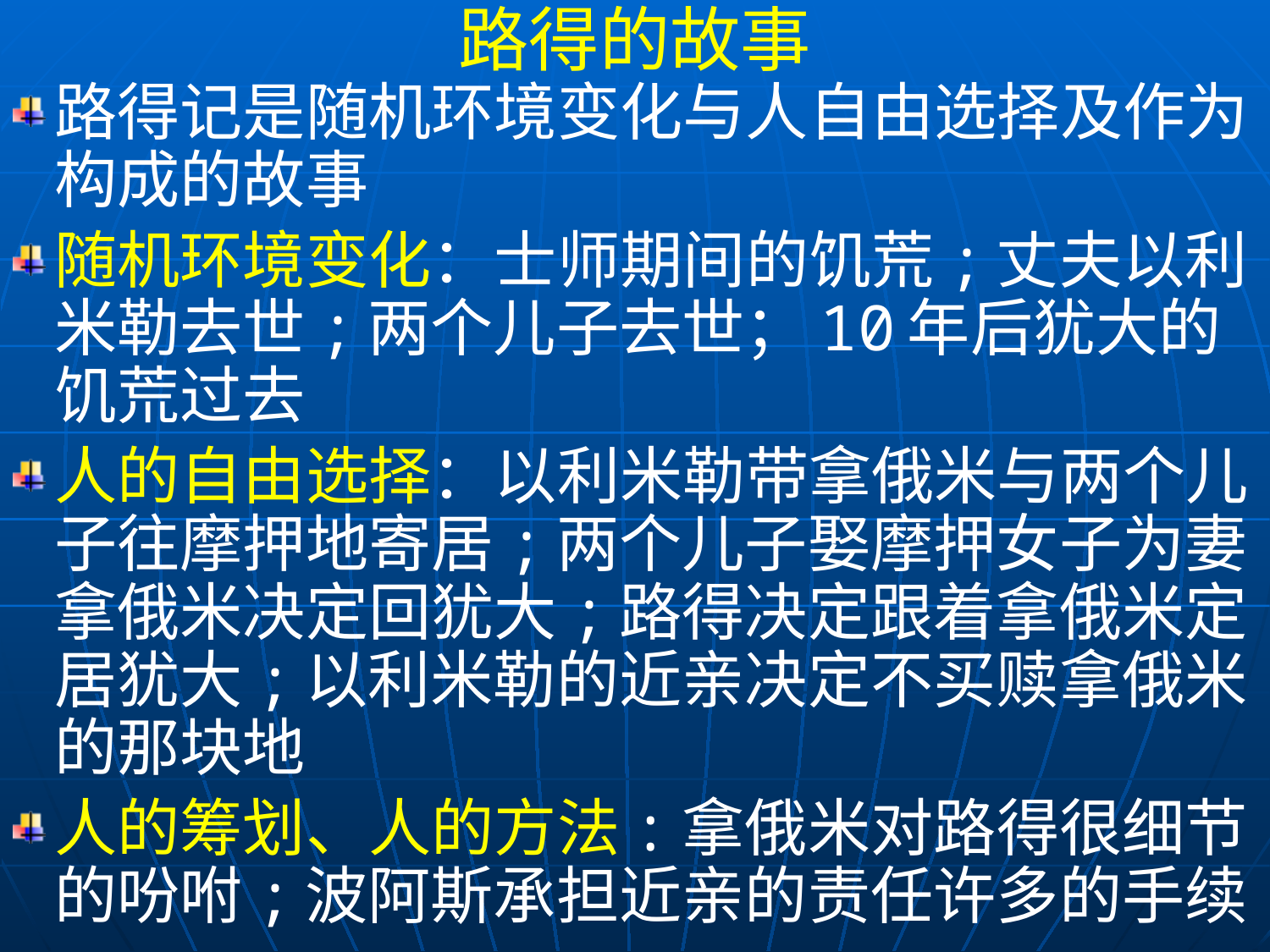

路得的故事
路得记是随机环境变化与人自由选择及作为构成的故事
随机环境变化：士师期间的饥荒;丈夫以利米勒去世;两个儿子去世；10年后犹大的饥荒过去
人的自由选择：以利米勒带拿俄米与两个儿子往摩押地寄居;两个儿子娶摩押女子为妻;拿俄米决定回犹大;路得决定跟着拿俄米定居犹大;以利米勒的近亲决定不买赎拿俄米的那块地
人的筹划、人的方法:拿俄米对路得很细节的吩咐;波阿斯承担近亲的责任许多的手续